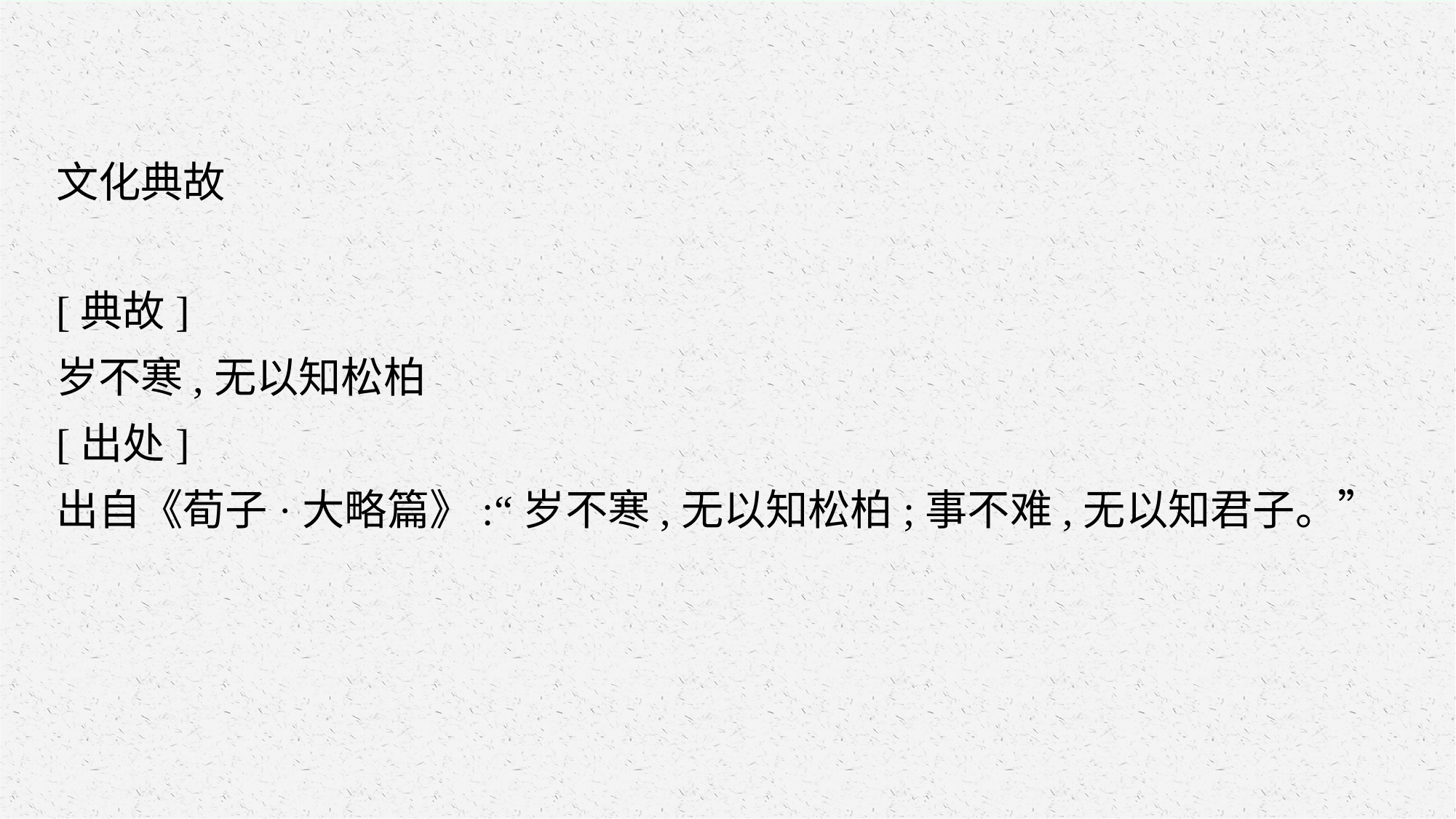

文化典故
[典故]
岁不寒,无以知松柏
[出处]
出自《荀子·大略篇》:“岁不寒,无以知松柏;事不难,无以知君子。”